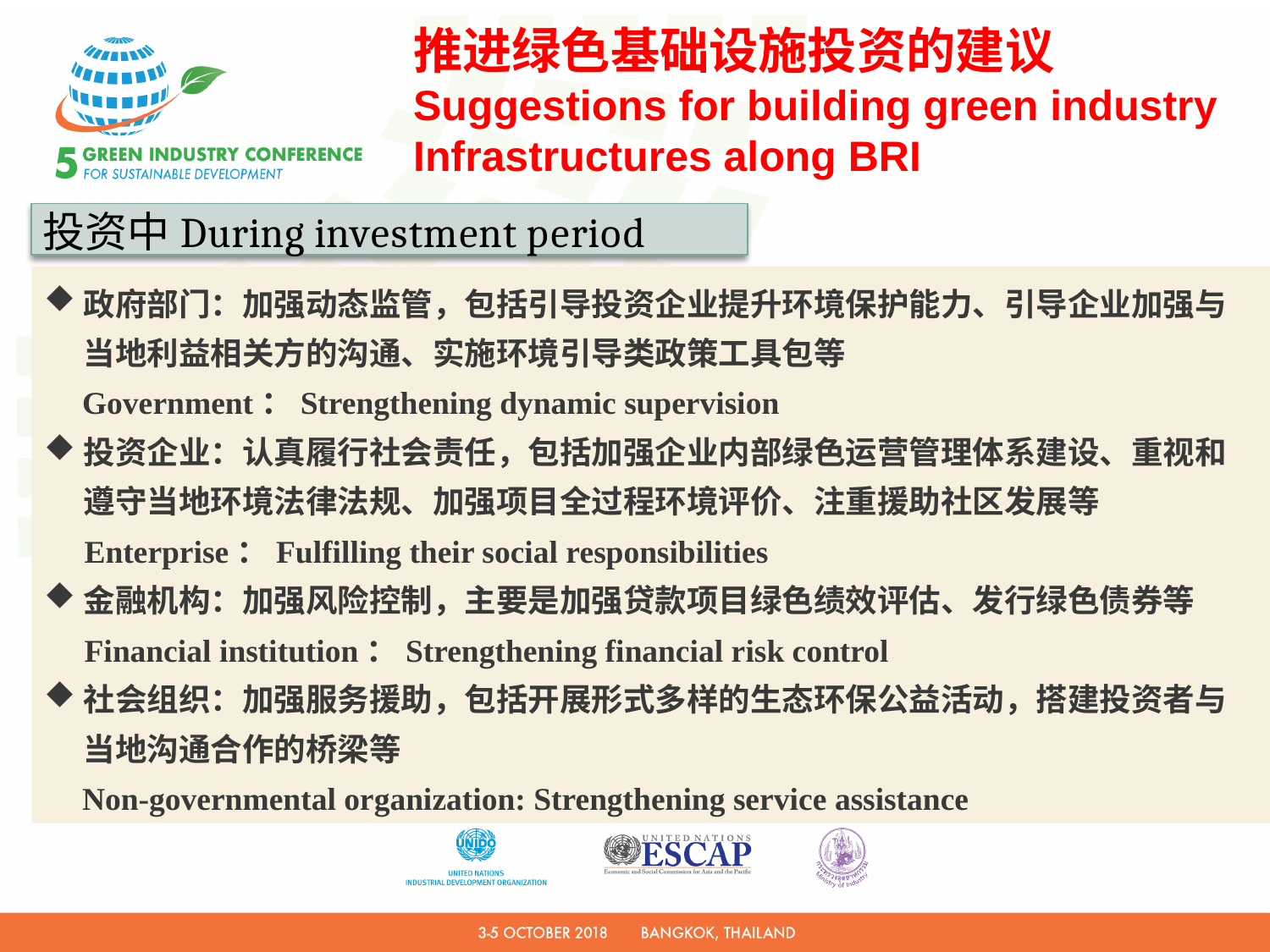

推进绿色基础设施投资的建议
Suggestions for building green industry Infrastructures along BRI
投资中During investment period

政府部门：加强动态监管，包括引导投资企业提升环境保护能力、引导企业加强与当地利益相关方的沟通、实施环境引导类政策工具包等
  Government：Strengthening dynamic supervision
投资企业：认真履行社会责任，包括加强企业内部绿色运营管理体系建设、重视和遵守当地环境法律法规、加强项目全过程环境评价、注重援助社区发展等
     Enterprise：Fulfilling their social responsibilities
金融机构：加强风险控制，主要是加强贷款项目绿色绩效评估、发行绿色债券等
     Financial institution：Strengthening financial risk control
社会组织：加强服务援助，包括开展形式多样的生态环保公益活动，搭建投资者与当地沟通合作的桥梁等
  Non-governmental organization: Strengthening service assistance